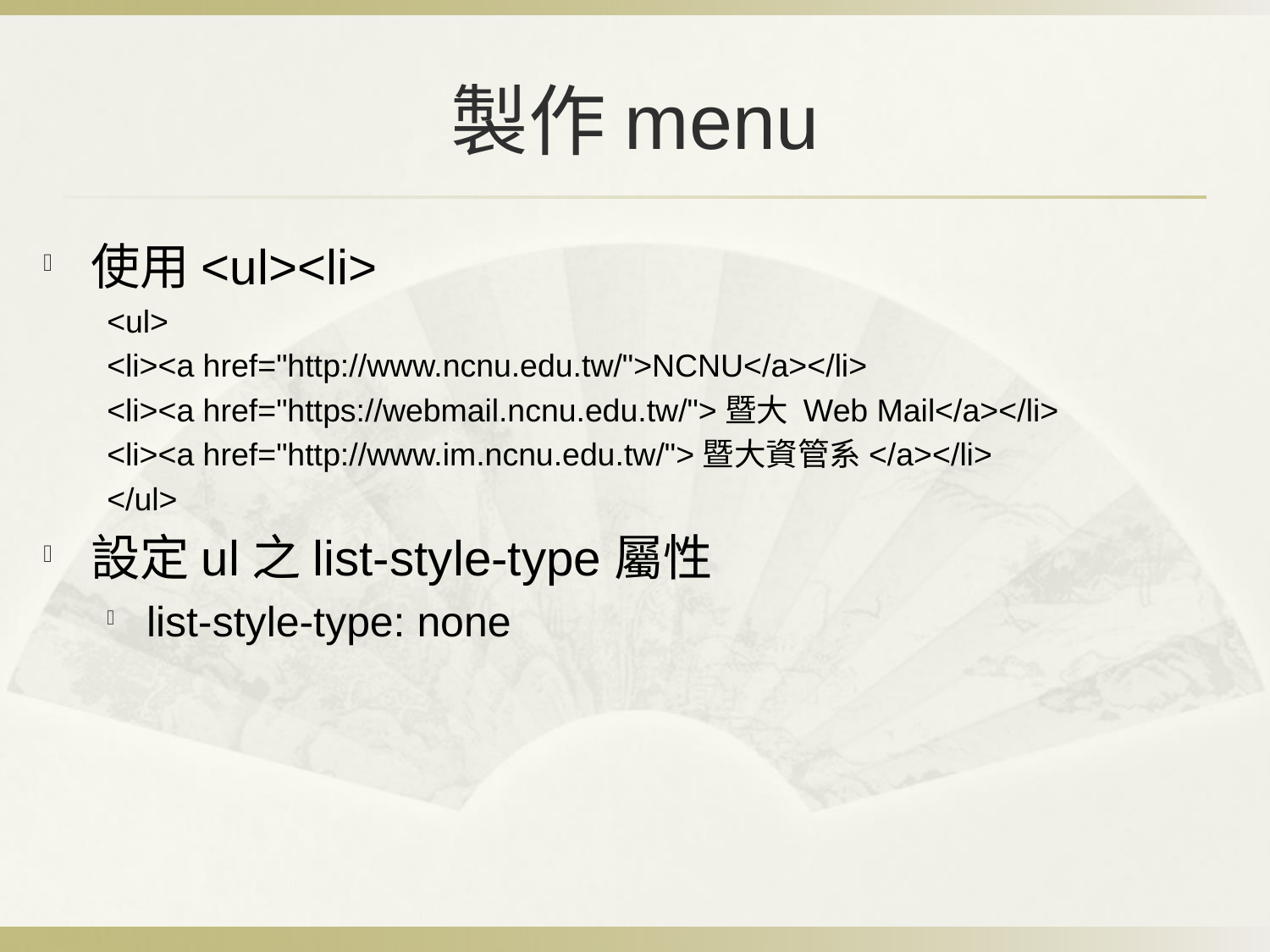

# 製作menu
使用<ul><li>
<ul>
<li><a href="http://www.ncnu.edu.tw/">NCNU</a></li>
<li><a href="https://webmail.ncnu.edu.tw/">暨大 Web Mail</a></li>
<li><a href="http://www.im.ncnu.edu.tw/">暨大資管系</a></li>
</ul>
設定ul之list-style-type屬性
list-style-type: none